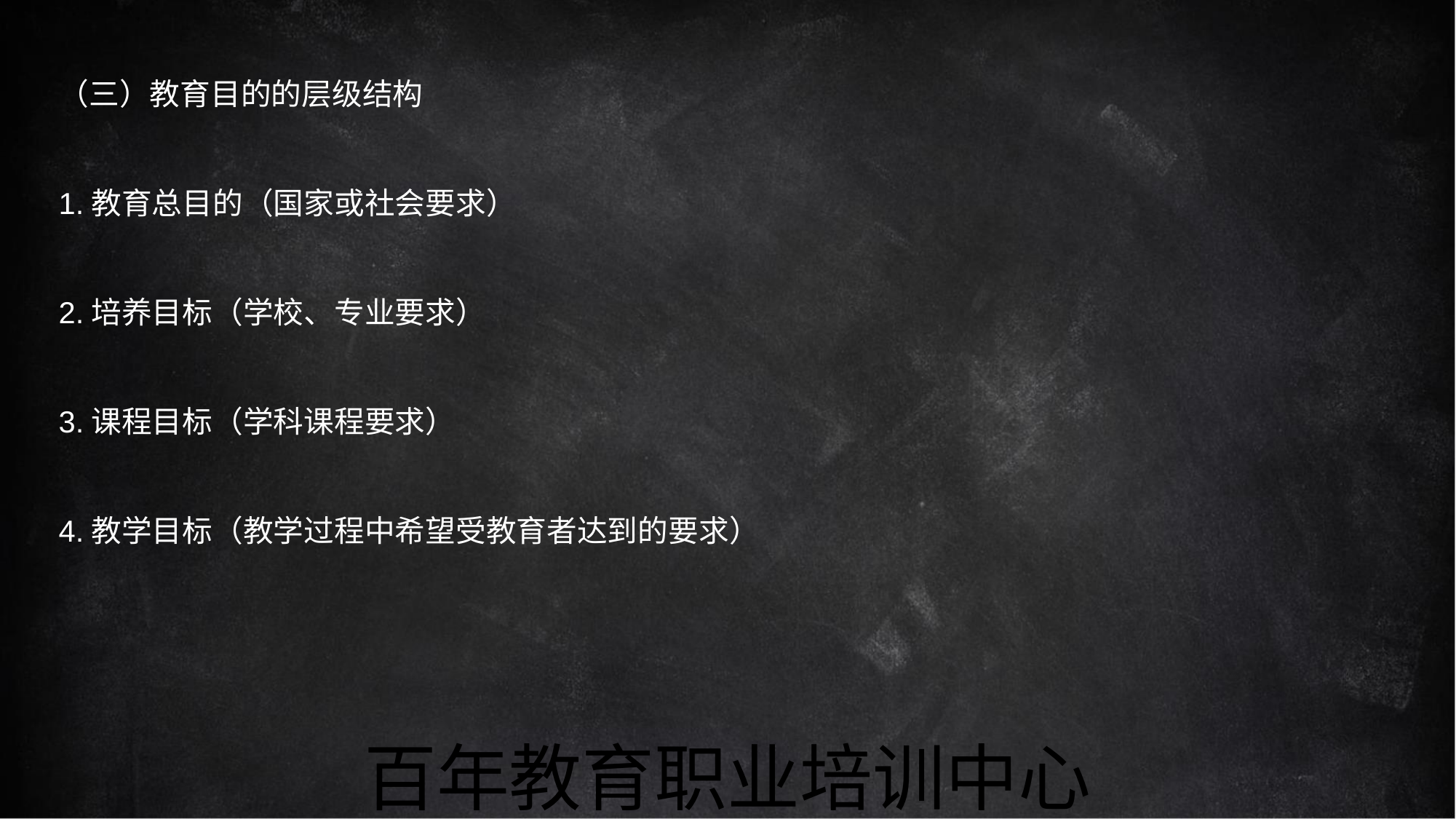

（三）教育目的的层级结构
1.教育总目的（国家或社会要求）
2.培养目标（学校、专业要求）
3.课程目标（学科课程要求）
4.教学目标（教学过程中希望受教育者达到的要求）
百年教育职业培训中心